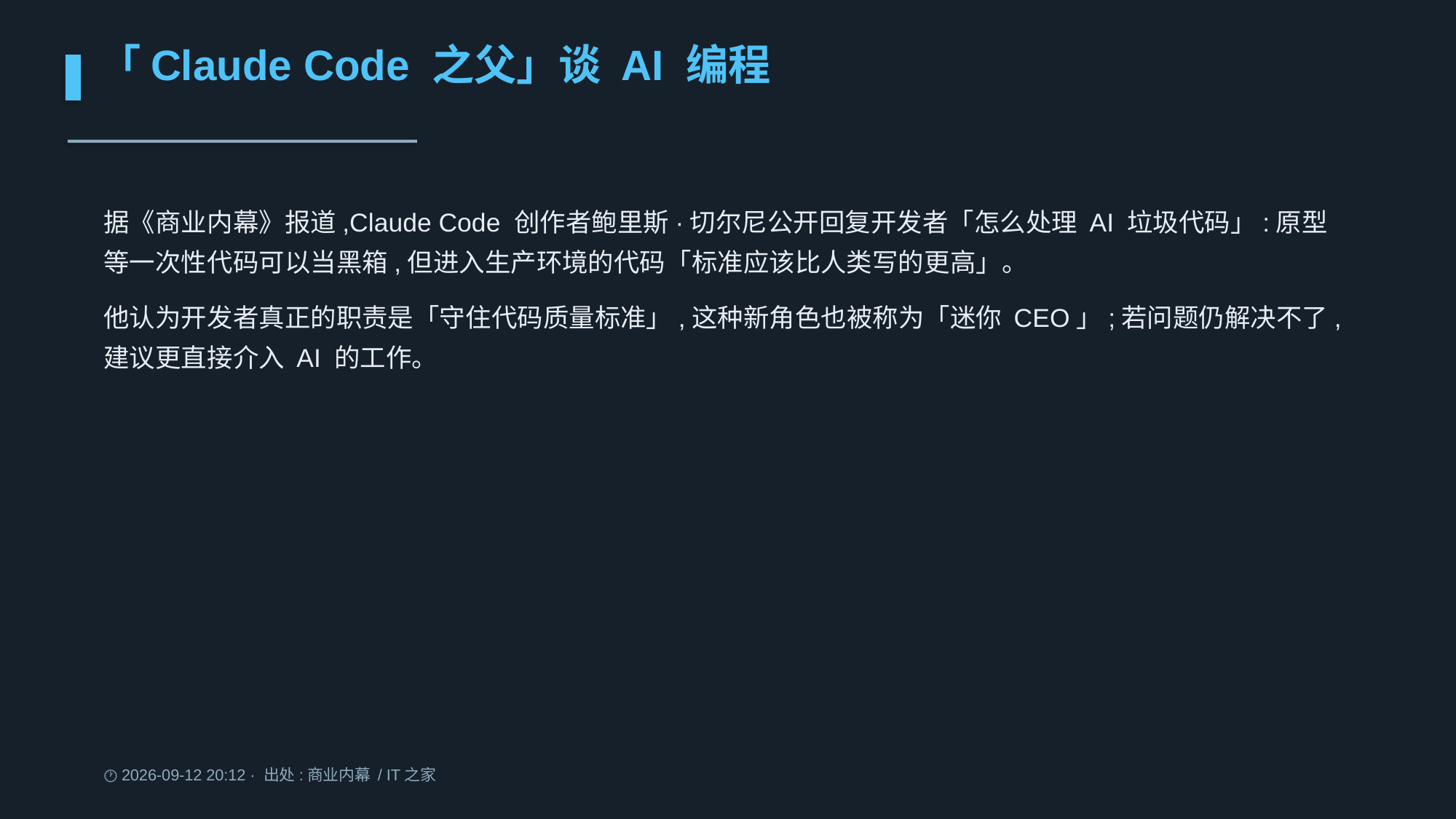

「Claude Code 之父」谈 AI 编程

据《商业内幕》报道,Claude Code 创作者鲍里斯·切尔尼公开回复开发者「怎么处理 AI 垃圾代码」:原型等一次性代码可以当黑箱,但进入生产环境的代码「标准应该比人类写的更高」。
他认为开发者真正的职责是「守住代码质量标准」,这种新角色也被称为「迷你 CEO」;若问题仍解决不了,建议更直接介入 AI 的工作。
🕐 2026-09-12 20:12 · 出处:商业内幕 / IT之家